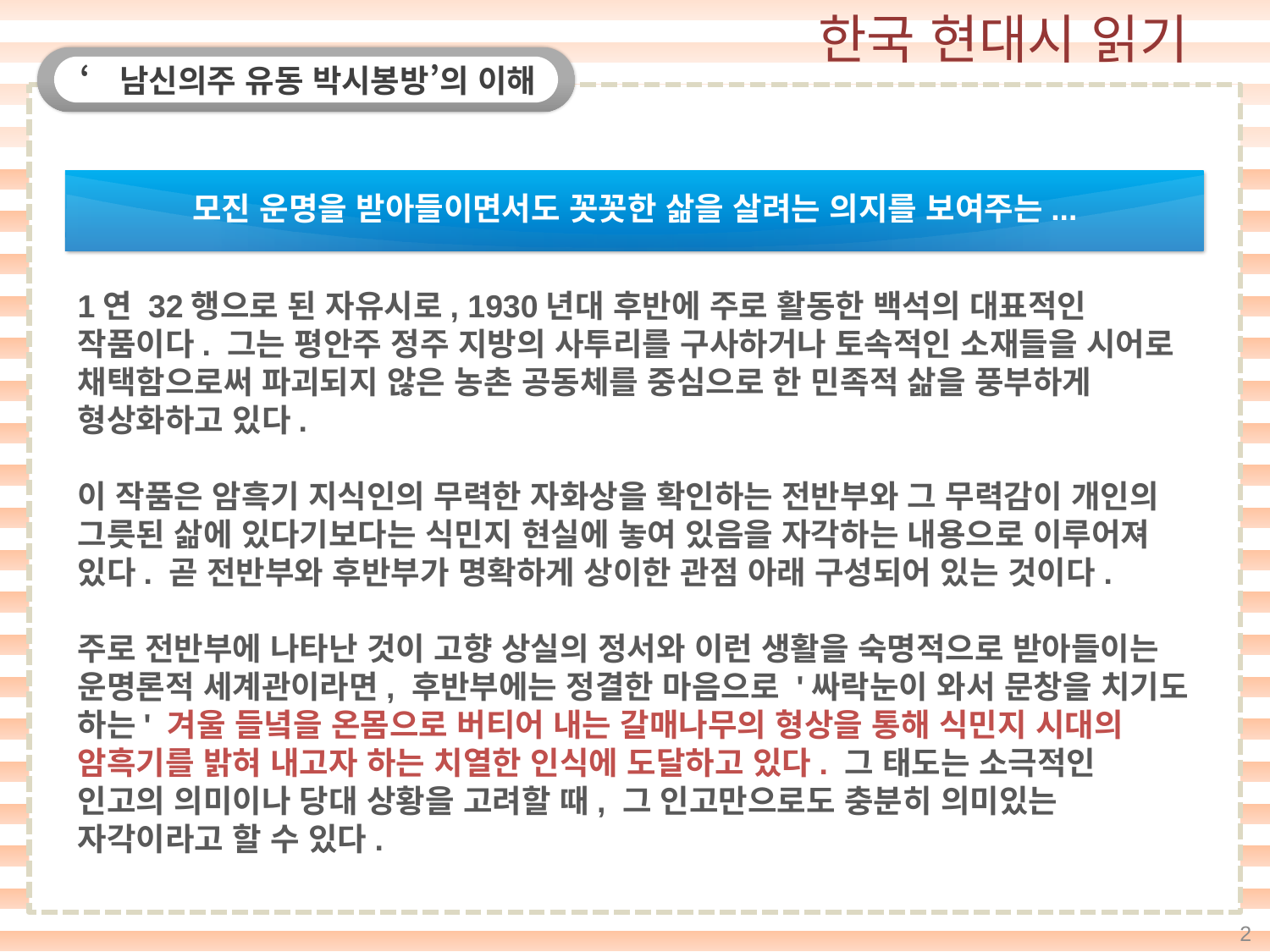

‘남신의주 유동 박시봉방’의 이해

모진 운명을 받아들이면서도 꼿꼿한 삶을 살려는 의지를 보여주는...
1연 32행으로 된 자유시로, 1930년대 후반에 주로 활동한 백석의 대표적인 작품이다. 그는 평안주 정주 지방의 사투리를 구사하거나 토속적인 소재들을 시어로 채택함으로써 파괴되지 않은 농촌 공동체를 중심으로 한 민족적 삶을 풍부하게 형상화하고 있다.

이 작품은 암흑기 지식인의 무력한 자화상을 확인하는 전반부와 그 무력감이 개인의 그릇된 삶에 있다기보다는 식민지 현실에 놓여 있음을 자각하는 내용으로 이루어져 있다. 곧 전반부와 후반부가 명확하게 상이한 관점 아래 구성되어 있는 것이다.

주로 전반부에 나타난 것이 고향 상실의 정서와 이런 생활을 숙명적으로 받아들이는 운명론적 세계관이라면, 후반부에는 정결한 마음으로 '싸락눈이 와서 문창을 치기도 하는' 겨울 들녘을 온몸으로 버티어 내는 갈매나무의 형상을 통해 식민지 시대의 암흑기를 밝혀 내고자 하는 치열한 인식에 도달하고 있다. 그 태도는 소극적인 인고의 의미이나 당대 상황을 고려할 때, 그 인고만으로도 충분히 의미있는 자각이라고 할 수 있다.
2